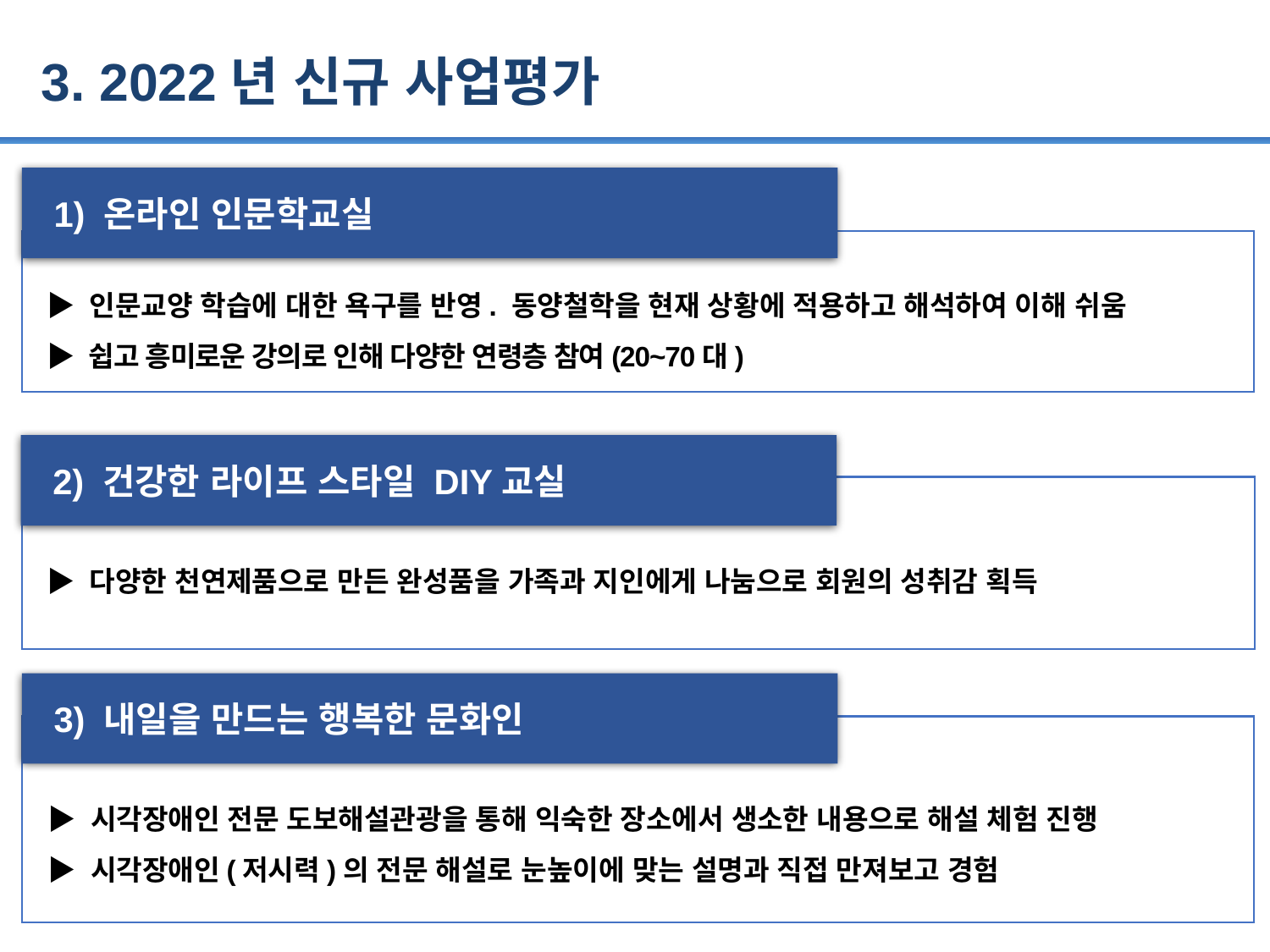

3. 2022년 신규 사업평가
  1) 온라인 인문학교실
▶ 인문교양 학습에 대한 욕구를 반영. 동양철학을 현재 상황에 적용하고 해석하여 이해 쉬움
▶ 쉽고 흥미로운 강의로 인해 다양한 연령층 참여(20~70대)
  2) 건강한 라이프 스타일 DIY교실

▶ 다양한 천연제품으로 만든 완성품을 가족과 지인에게 나눔으로 회원의 성취감 획득

  3) 내일을 만드는 행복한 문화인

▶ 시각장애인 전문 도보해설관광을 통해 익숙한 장소에서 생소한 내용으로 해설 체험 진행
▶ 시각장애인(저시력)의 전문 해설로 눈높이에 맞는 설명과 직접 만져보고 경험